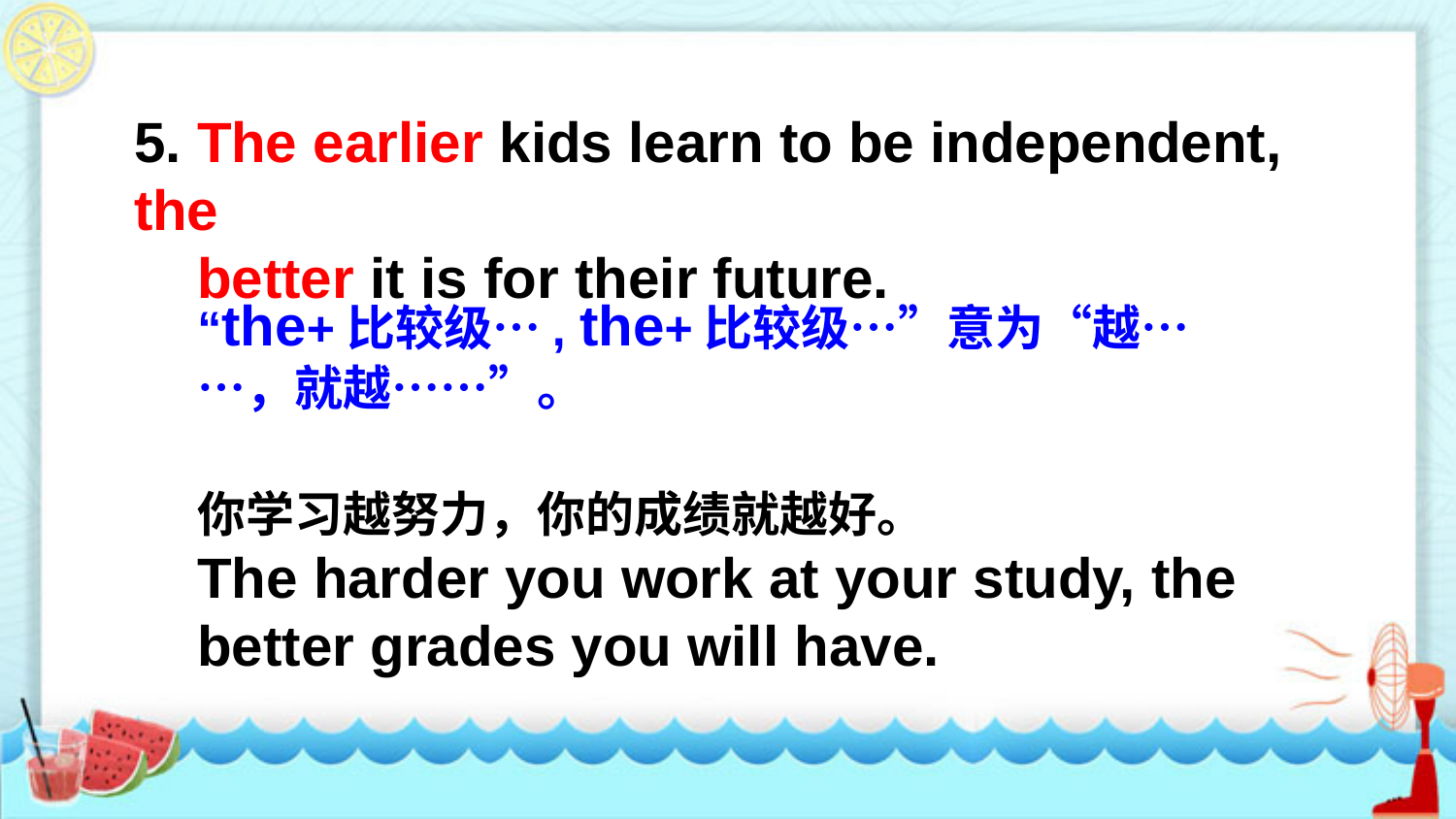

5. The earlier kids learn to be independent, the
    better it is for their future.
“the+比较级…, the+比较级…”意为“越……，就越……”。
你学习越努力，你的成绩就越好。
The harder you work at your study, the better grades you will have.